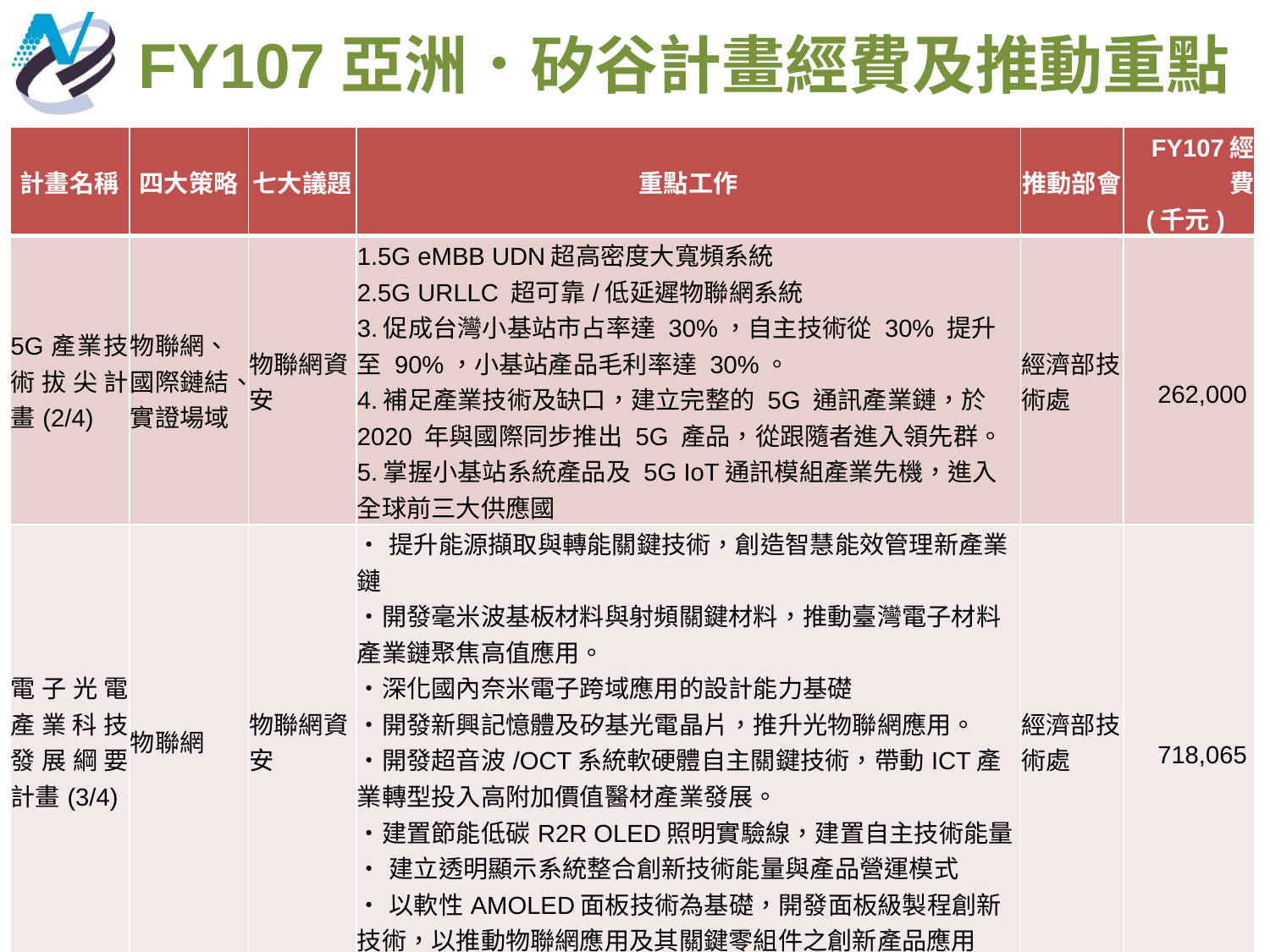

FY107亞洲．矽谷計畫經費及推動重點

| 計畫名稱 | 四大策略 | 七大議題 | 重點工作 | 推動部會 | FY107經費 (千元) |
| --- | --- | --- | --- | --- | --- |
| 5G產業技術拔尖計畫(2/4) | 物聯網、國際鏈結、實證場域 | 物聯網資安 | 1.5G eMBB UDN超高密度大寬頻系統 2.5G URLLC 超可靠/低延遲物聯網系統 3.促成台灣小基站市占率達 30%，自主技術從 30% 提升至 90%，小基站產品毛利率達 30%。 4.補足產業技術及缺口，建立完整的 5G 通訊產業鏈，於2020 年與國際同步推出 5G 產品，從跟隨者進入領先群。 5.掌握小基站系統產品及 5G IoT通訊模組產業先機，進入全球前三大供應國 | 經濟部技術處 | 262,000 |
| 電子光電產業科技發展綱要計畫(3/4) | 物聯網 | 物聯網資安 | •提升能源擷取與轉能關鍵技術，創造智慧能效管理新產業鏈 •開發毫米波基板材料與射頻關鍵材料，推動臺灣電子材料產業鏈聚焦高值應用。 •深化國內奈米電子跨域應用的設計能力基礎 •開發新興記憶體及矽基光電晶片，推升光物聯網應用。 •開發超音波/OCT系統軟硬體自主關鍵技術，帶動ICT產業轉型投入高附加價值醫材產業發展。 •建置節能低碳R2R OLED照明實驗線，建置自主技術能量 •建立透明顯示系統整合創新技術能量與產品營運模式 •以軟性AMOLED面板技術為基礎，開發面板級製程創新技術，以推動物聯網應用及其關鍵零組件之創新產品應用 | 經濟部技術處 | 718,065 |
| 科技服務系統研發、實證與美學設計加值綱要計畫(4/4) | 實證場域 | 人工智慧、創新創業 | 1.建構軟硬整合模組與用戶規格實證機制，形塑智造體系 2.推動科技應用服務創新，驅動Application-driven ICT解決方案出口，育成及輔導潛力新興服務事業 3.研發情意運算技術與整合應用，帶動情意體驗生態發展 4.以Design-Driven Technology Breakthrough設計趨動科技整合創新為核心，藉AI輔助設計系統提升跨域整合設計 5.參與式創新科技體驗平台，結合感知體驗場域進行驗證 | 經濟部技術處 | 265,950 |
29